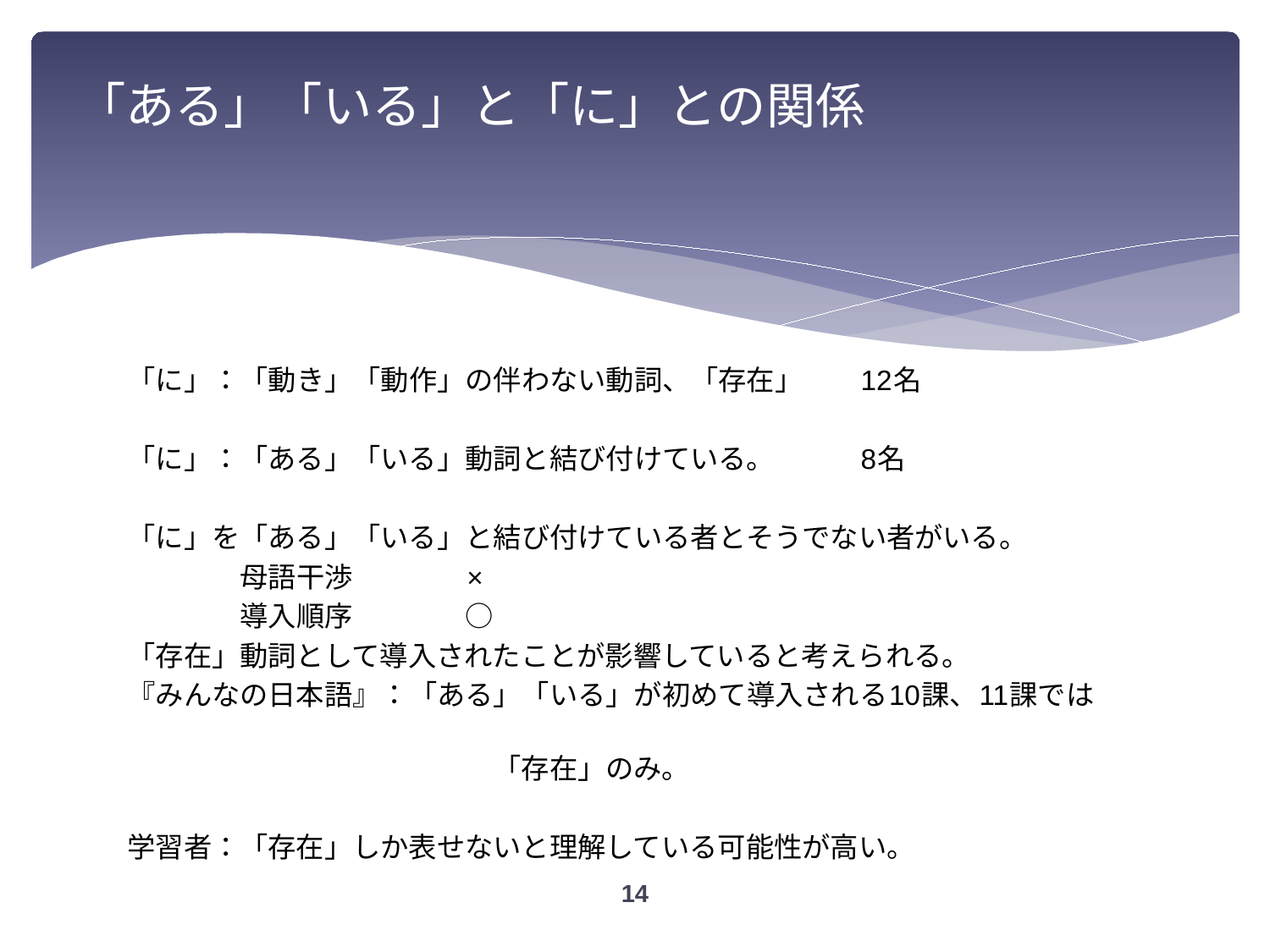

# 「ある」「いる」と「に」との関係
「に」：「動き」「動作」の伴わない動詞、「存在」　　12名

「に」：「ある」「いる」動詞と結び付けている。　　　8名

「に」を「ある」「いる」と結び付けている者とそうでない者がいる。
　　　　母語干渉　　　　×
　　　　導入順序　　　　○
「存在」動詞として導入されたことが影響していると考えられる。
『みんなの日本語』：「ある」「いる」が初めて導入される10課、11課では
　　　　　　　　　　　　　「存在」のみ。

学習者：「存在」しか表せないと理解している可能性が高い。

14